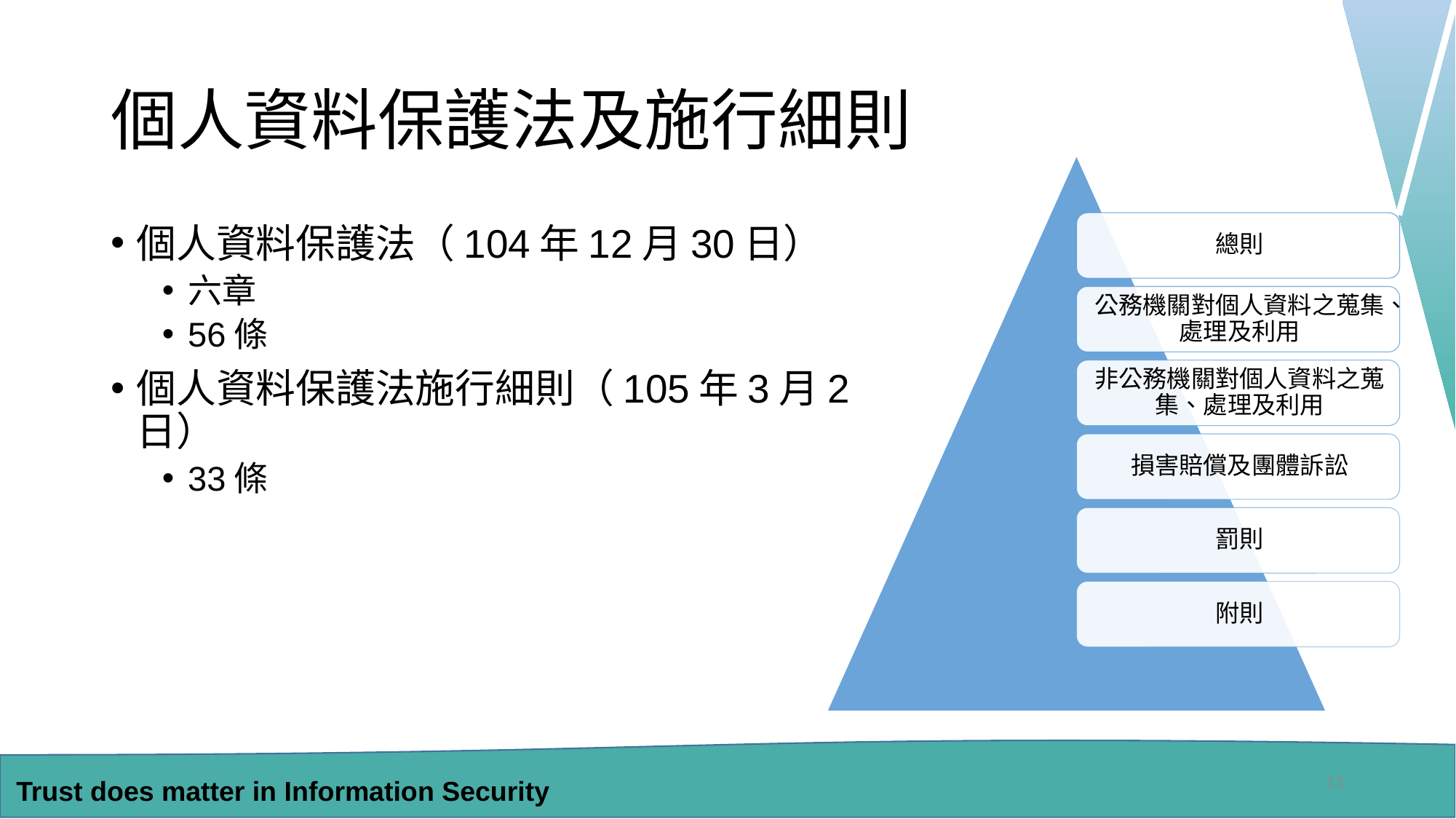

# 個人資料保護法及施行細則
總則
公務機關對個人資料之蒐集、處理及利用
非公務機關對個人資料之蒐集、處理及利用
損害賠償及團體訴訟
罰則
附則
個人資料保護法（104年12月30日）
六章
56條
個人資料保護法施行細則（105年3月2日）
33條
11